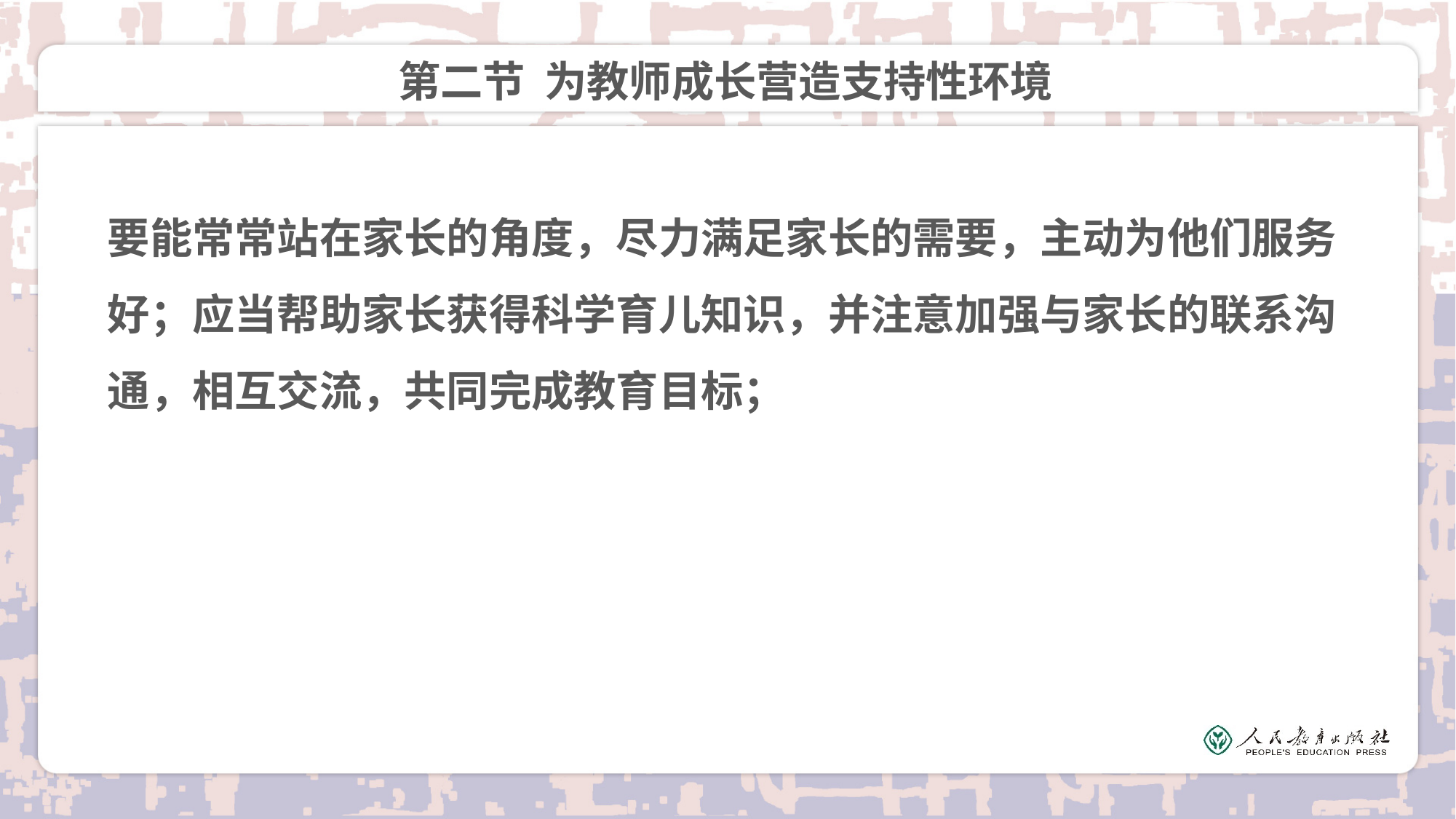

# 第二节  为教师成长营造支持性环境
要能常常站在家长的角度，尽力满足家长的需要，主动为他们服务好；应当帮助家长获得科学育儿知识，并注意加强与家长的联系沟通，相互交流，共同完成教育目标；